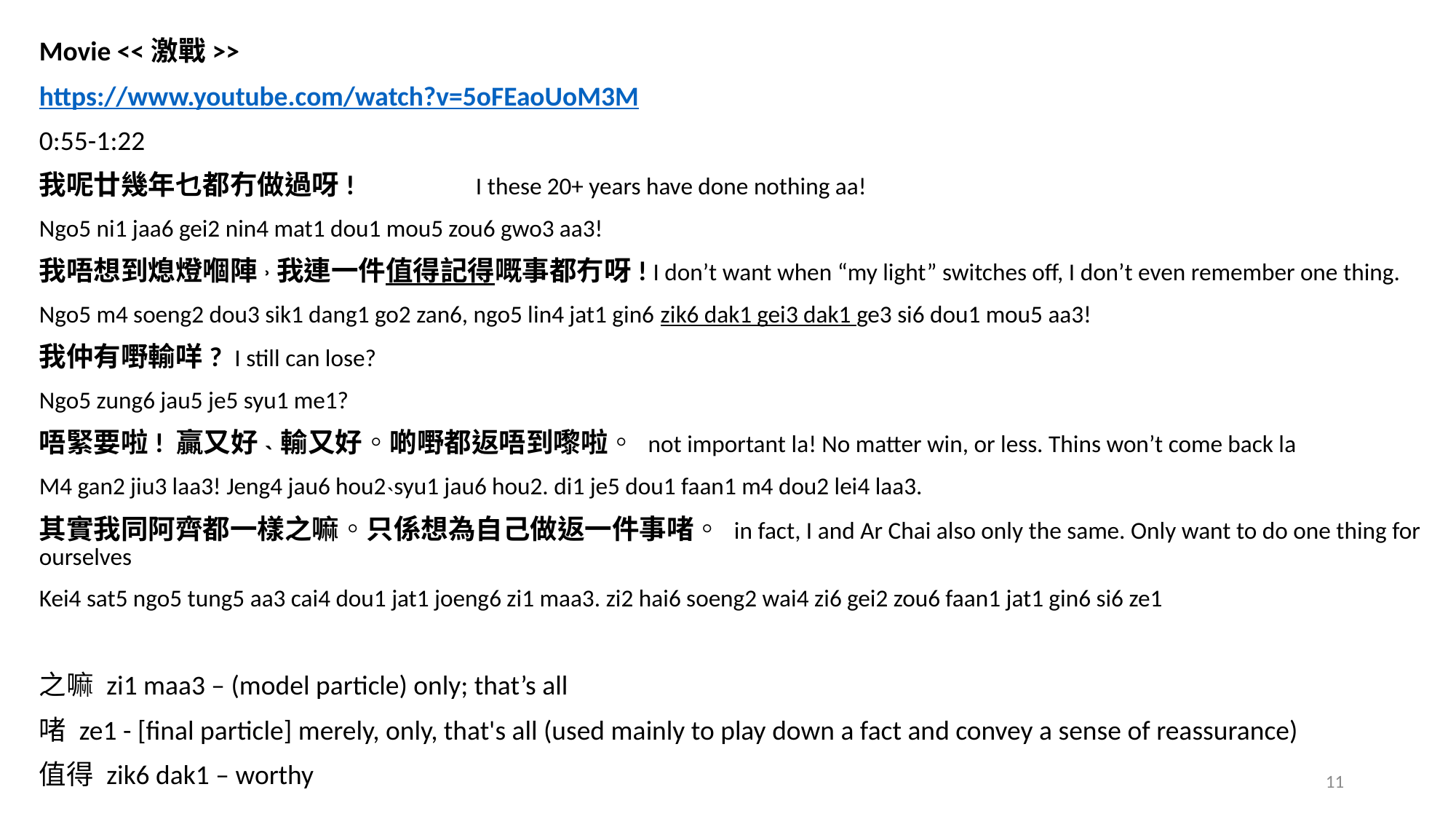

Movie <<激戰>>
https://www.youtube.com/watch?v=5oFEaoUoM3M
0:55-1:22
我呢廿幾年乜都冇做過呀!		I these 20+ years have done nothing aa!
Ngo5 ni1 jaa6 gei2 nin4 mat1 dou1 mou5 zou6 gwo3 aa3!
我唔想到熄燈嗰陣˒我連一件值得記得嘅事都冇呀! I don’t want when “my light” switches off, I don’t even remember one thing.
Ngo5 m4 soeng2 dou3 sik1 dang1 go2 zan6, ngo5 lin4 jat1 gin6 zik6 dak1 gei3 dak1 ge3 si6 dou1 mou5 aa3!
我仲有嘢輸咩?  I still can lose?
Ngo5 zung6 jau5 je5 syu1 me1?
唔緊要啦! 贏又好˴輸又好◦啲嘢都返唔到嚟啦◦ not important la! No matter win, or less. Thins won’t come back la
M4 gan2 jiu3 laa3! Jeng4 jau6 hou2˴syu1 jau6 hou2. di1 je5 dou1 faan1 m4 dou2 lei4 laa3.
其實我同阿齊都一樣之嘛◦只係想為自己做返一件事啫◦ in fact, I and Ar Chai also only the same. Only want to do one thing for ourselves
Kei4 sat5 ngo5 tung5 aa3 cai4 dou1 jat1 joeng6 zi1 maa3. zi2 hai6 soeng2 wai4 zi6 gei2 zou6 faan1 jat1 gin6 si6 ze1

之嘛 zi1 maa3 – (model particle) only; that’s all
啫 ze1 - [final particle] merely, only, that's all (used mainly to play down a fact and convey a sense of reassurance)
值得 zik6 dak1 – worthy

11